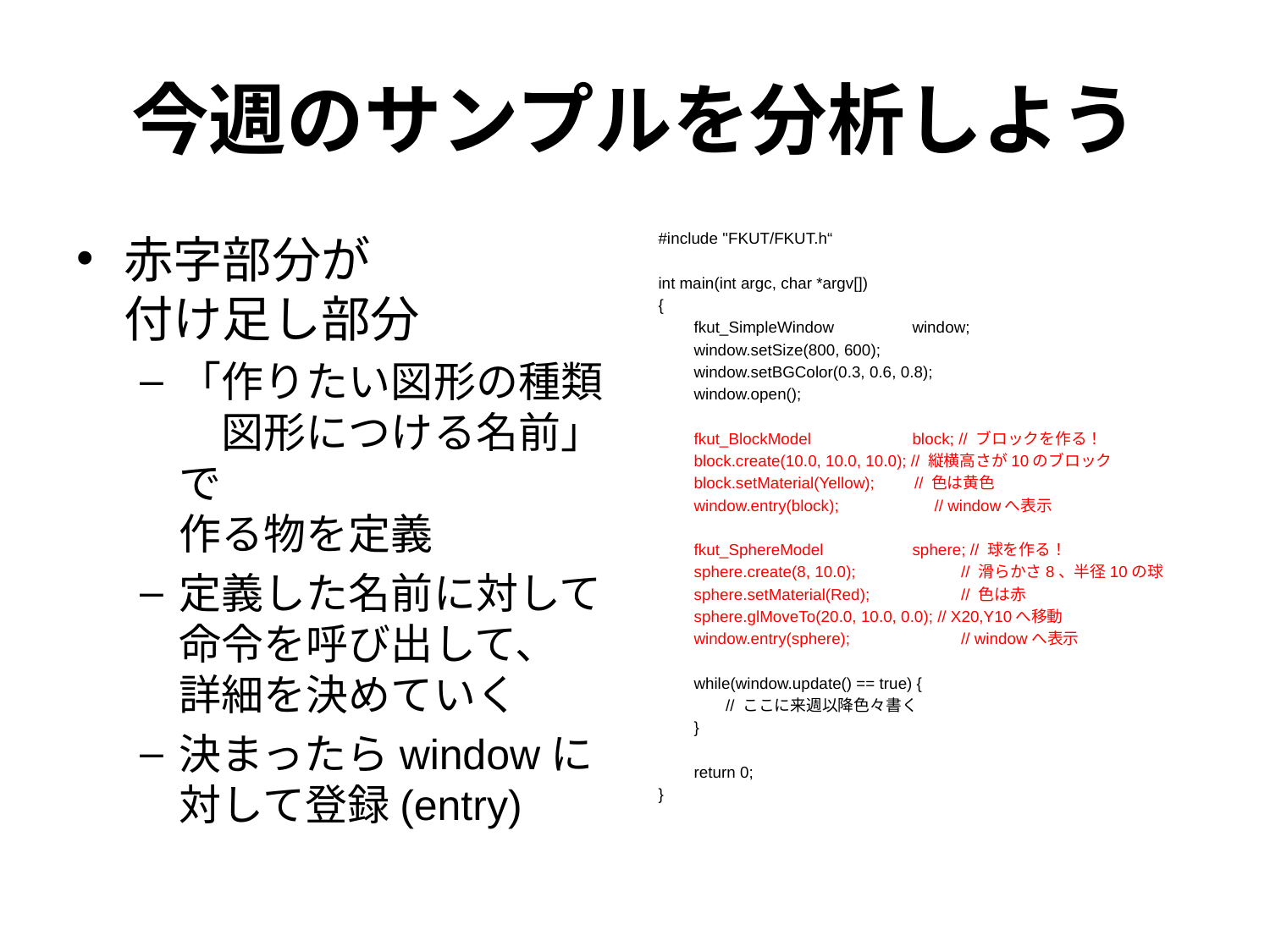

# 今週のサンプルを分析しよう
赤字部分が
付け足し部分
「作りたい図形の種類　図形につける名前」で
作る物を定義
定義した名前に対して
命令を呼び出して、
詳細を決めていく
決まったらwindowに
対して登録(entry)

#include "FKUT/FKUT.h“

int main(int argc, char *argv[])
{
　　fkut_SimpleWindow	window;
　　window.setSize(800, 600);
　　window.setBGColor(0.3, 0.6, 0.8);
　　window.open();

　　fkut_BlockModel	block; // ブロックを作る！
　　block.create(10.0, 10.0, 10.0); // 縦横高さが10のブロック
　　block.setMaterial(Yellow);         // 色は黄色
　　window.entry(block);	     // windowへ表示

　　fkut_SphereModel	sphere; // 球を作る！
　　sphere.create(8, 10.0);	           // 滑らかさ8、半径10の球
　　sphere.setMaterial(Red);	           // 色は赤
　　sphere.glMoveTo(20.0, 10.0, 0.0); // X20,Y10へ移動
　　window.entry(sphere);	           // windowへ表示

　　while(window.update() == true) {
　　　　// ここに来週以降色々書く
　　}

　　return 0;
}